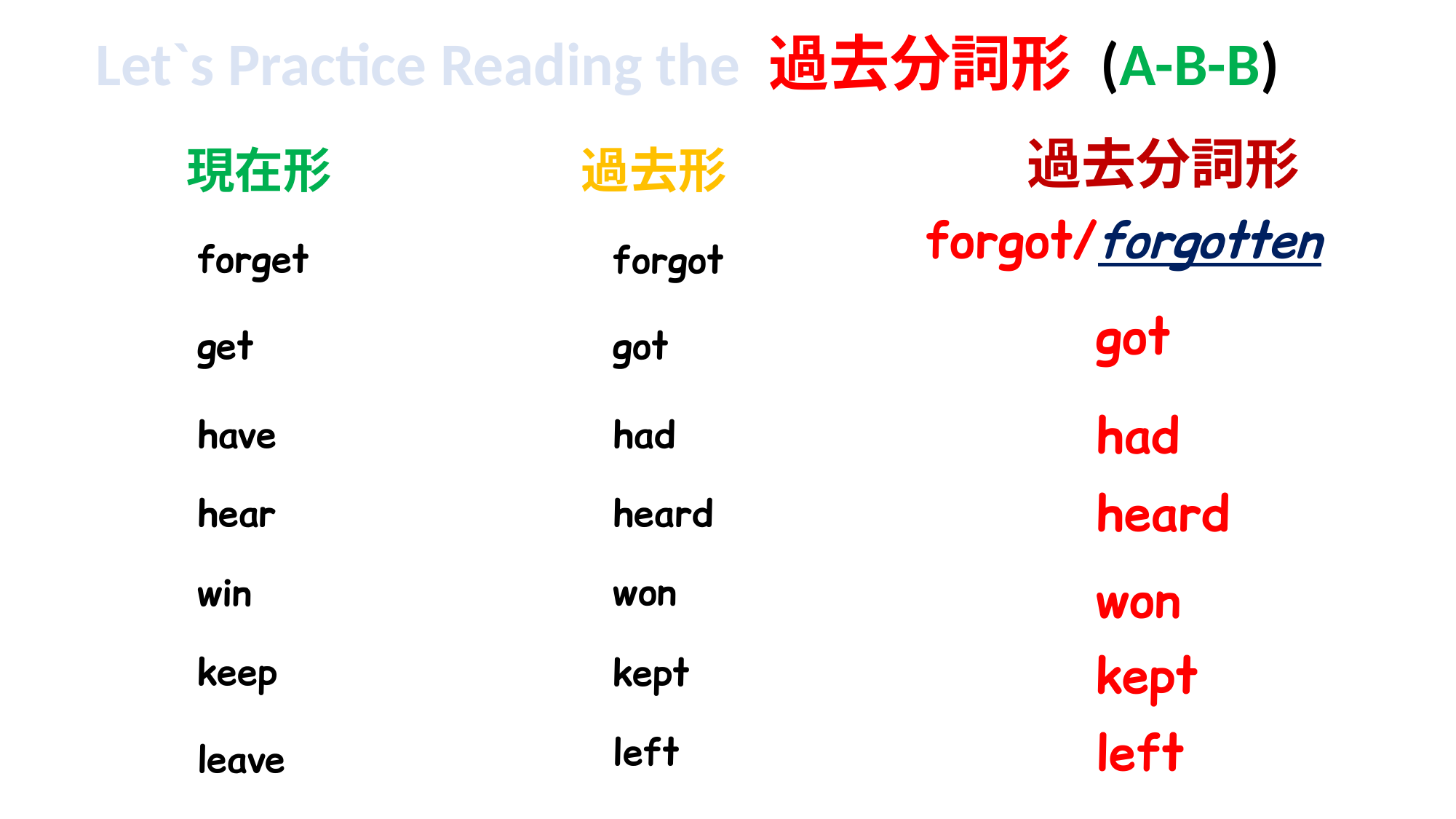

Let`s Practice Reading the 過去分詞形 (A-B-B)
#
過去分詞形

現在形
過去形
forgot/forgotten
forget
forgot
got
get
got
had
have
had
heard
hear
heard
won
won
win
kept
keep
kept
left
left
leave